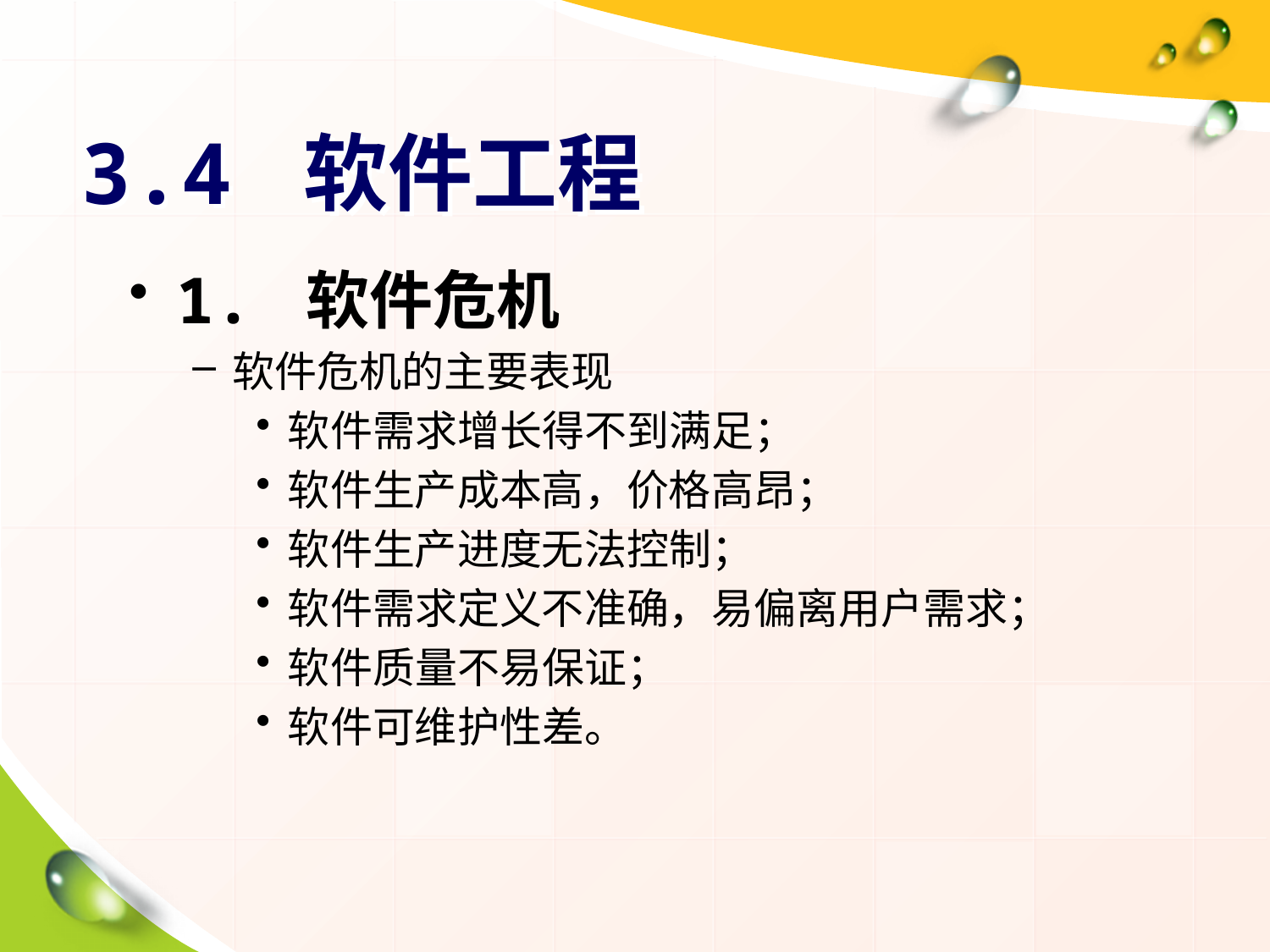

# 3.4 软件工程
1. 软件危机
软件危机的主要表现
软件需求增长得不到满足；
软件生产成本高，价格高昂；
软件生产进度无法控制；
软件需求定义不准确，易偏离用户需求；
软件质量不易保证；
软件可维护性差。